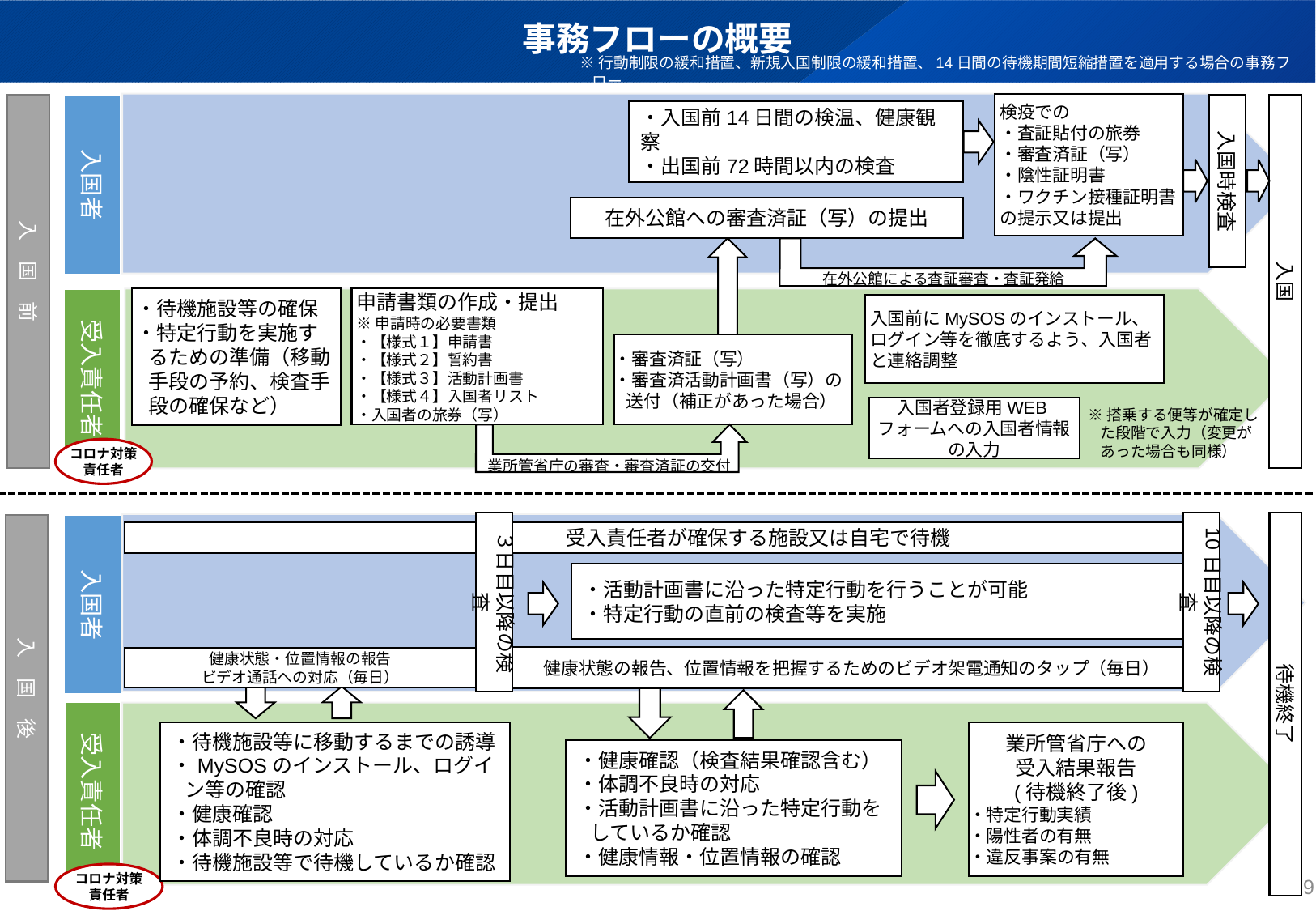

# 事務フローの概要
※行動制限の緩和措置、新規入国制限の緩和措置、14日間の待機期間短縮措置を適用する場合の事務フロー

検疫での
・査証貼付の旅券
・審査済証（写）
・陰性証明書
・ワクチン接種証明書
の提示又は提出
入　国　前
入国時検査
入国
入国者
・入国前14日間の検温、健康観察
・出国前72時間以内の検査

在外公館への審査済証（写）の提出

在外公館による査証審査・査証発給
・待機施設等の確保
・特定行動を実施するための準備（移動手段の予約、検査手段の確保など）
申請書類の作成・提出
※申請時の必要書類
・【様式１】申請書
・【様式２】誓約書
・【様式３】活動計画書
・【様式４】入国者リスト
・入国者の旅券（写）
受入責任者

入国前にMySOSのインストール、ログイン等を徹底するよう、入国者と連絡調整
・審査済証（写）
・審査済活動計画書（写）の送付（補正があった場合）
入国者登録用WEBフォームへの入国者情報の入力
※搭乗する便等が確定した段階で入力（変更があった場合も同様）

業所管省庁の審査・審査済証の交付
コロナ対策
責任者
３日目以降の検査
10日目以降の検査
待機終了

入　国　後
入国者
　　　　　　　　　受入責任者が確保する施設又は自宅で待機
・活動計画書に沿った特定行動を行うことが可能
・特定行動の直前の検査等を実施

健康状態の報告、位置情報を把握するためのビデオ架電通知のタップ（毎日）
健康状態・位置情報の報告
ビデオ通話への対応（毎日）

受入責任者

・待機施設等に移動するまでの誘導
・MySOSのインストール、ログイン等の確認
・健康確認
・体調不良時の対応
・待機施設等で待機しているか確認
業所管省庁への
受入結果報告
(待機終了後)
・特定行動実績
・陽性者の有無
・違反事案の有無
・健康確認（検査結果確認含む）
・体調不良時の対応
・活動計画書に沿った特定行動をしているか確認
・健康情報・位置情報の確認

コロナ対策
責任者
9